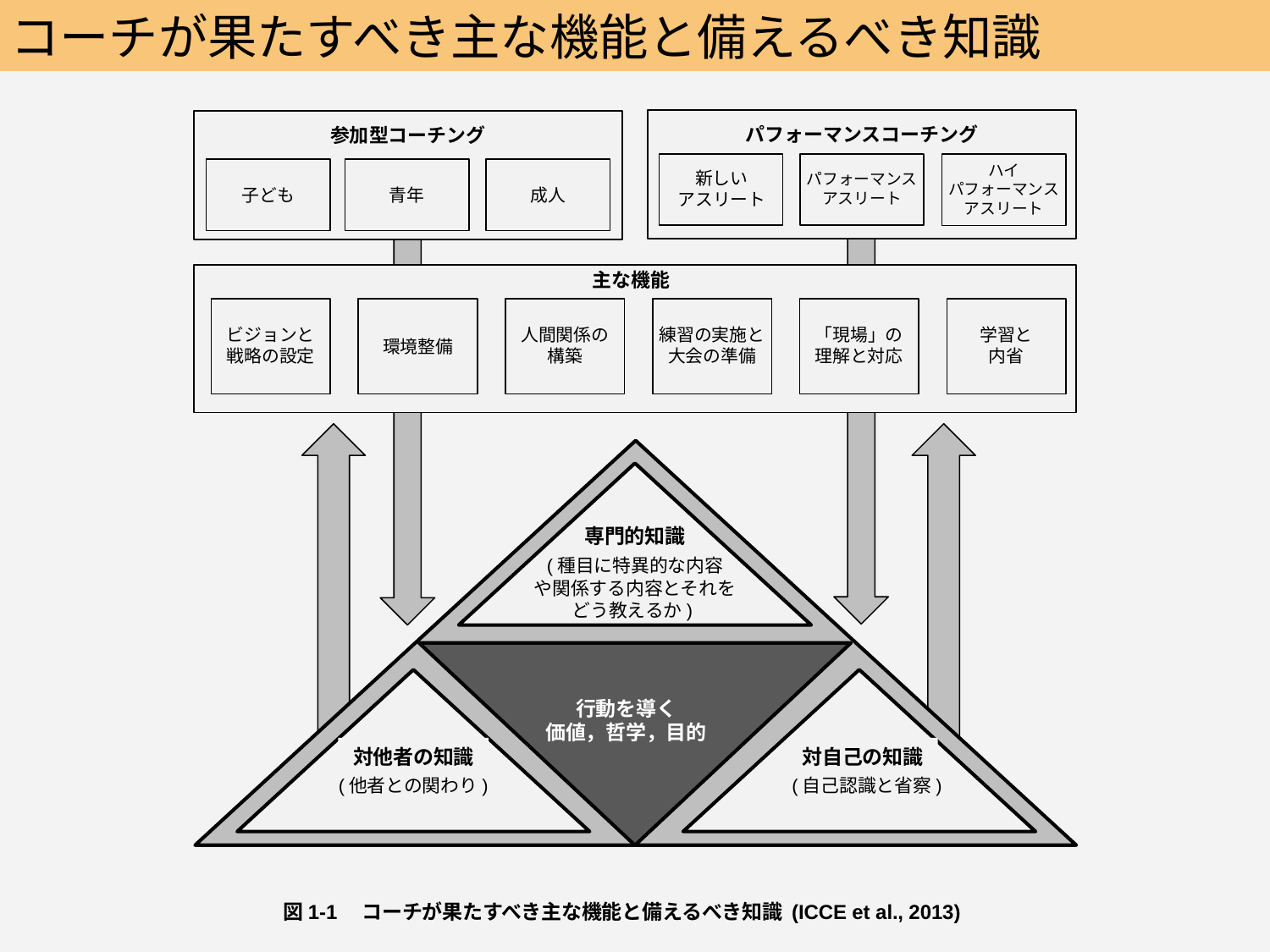

コーチが果たすべき主な機能と備えるべき知識

パフォーマンスコーチング

新しい
アスリート

パフォーマンス
アスリート
ハイ
パフォーマンス
アスリート

参加型コーチング

子ども

青年

成人

主な機能

ビジョンと
戦略の設定

環境整備

人間関係の
構築

練習の実施と
大会の準備

「現場」の
理解と対応

学習と
内省

専門的知識
(種目に特異的な内容
や関係する内容とそれをどう教えるか)

対他者の知識
(他者との関わり)

対自己の知識
(自己認識と省察)
行動を導く
価値，哲学，目的
図1-1　コーチが果たすべき主な機能と備えるべき知識 (ICCE et al., 2013)